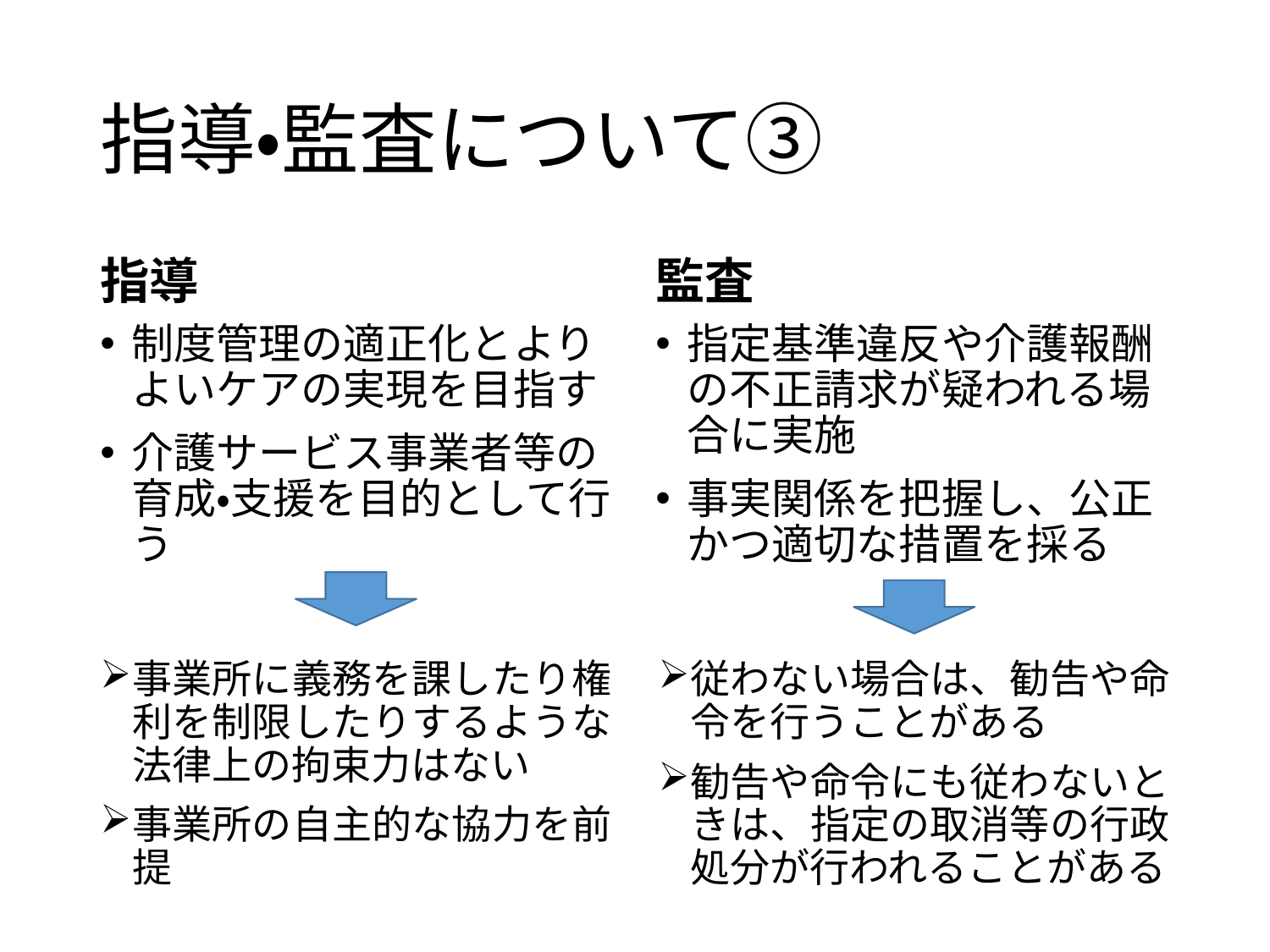

# 指導・監査について③
指導
監査
制度管理の適正化とよりよいケアの実現を目指す
介護サービス事業者等の育成・支援を目的として行う
指定基準違反や介護報酬の不正請求が疑われる場合に実施
事実関係を把握し、公正かつ適切な措置を採る

事業所に義務を課したり権利を制限したりするような法律上の拘束力はない
事業所の自主的な協力を前提
従わない場合は、勧告や命令を行うことがある
勧告や命令にも従わないときは、指定の取消等の行政処分が行われることがある